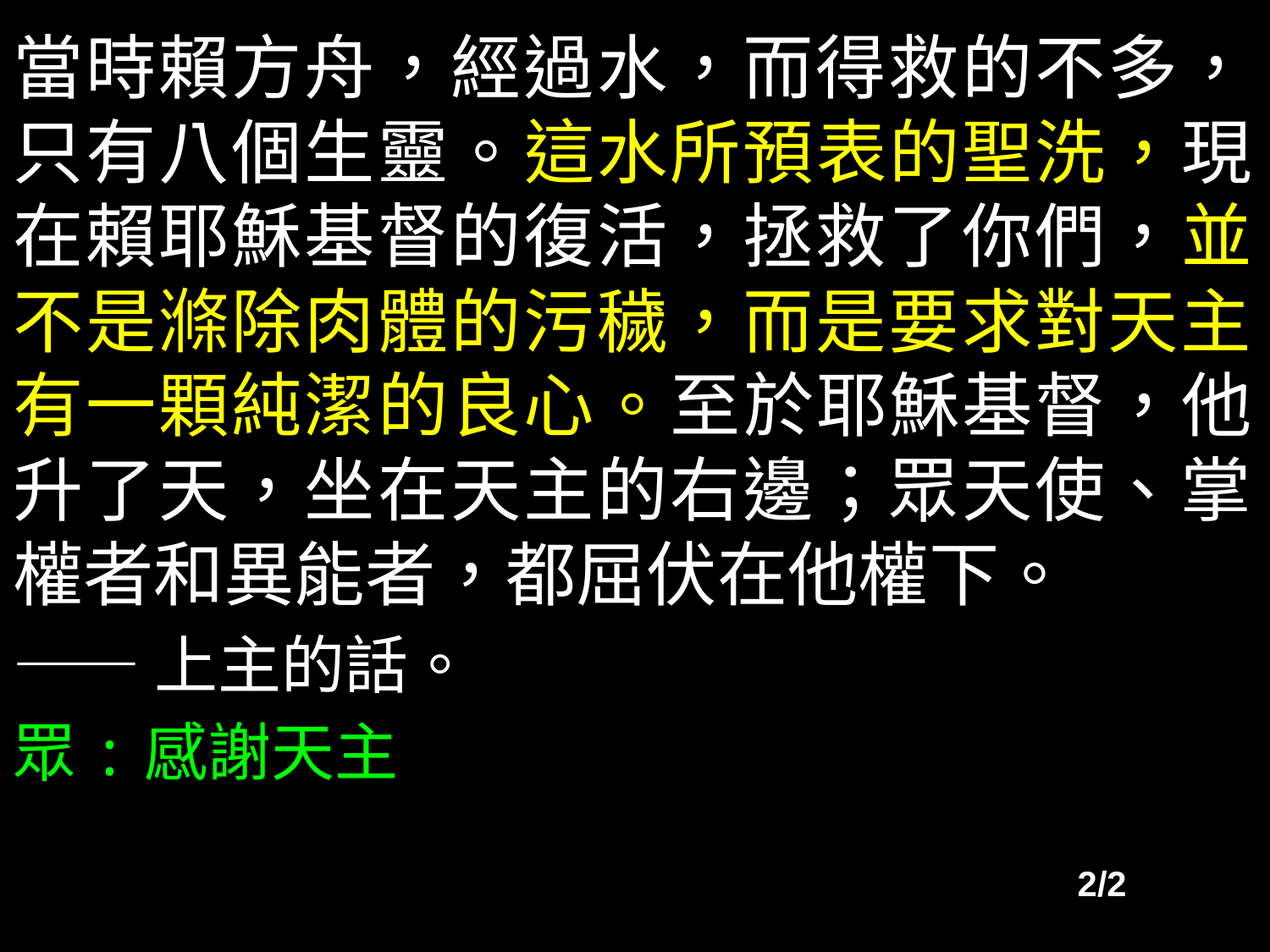

當時賴方舟，經過水，而得救的不多，只有八個生靈。這水所預表的聖洗，現在賴耶穌基督的復活，拯救了你們，並不是滌除肉體的污穢，而是要求對天主有一顆純潔的良心。至於耶穌基督，他升了天，坐在天主的右邊；眾天使、掌權者和異能者，都屈伏在他權下。
——上主的話。
眾:感謝天主

2/2